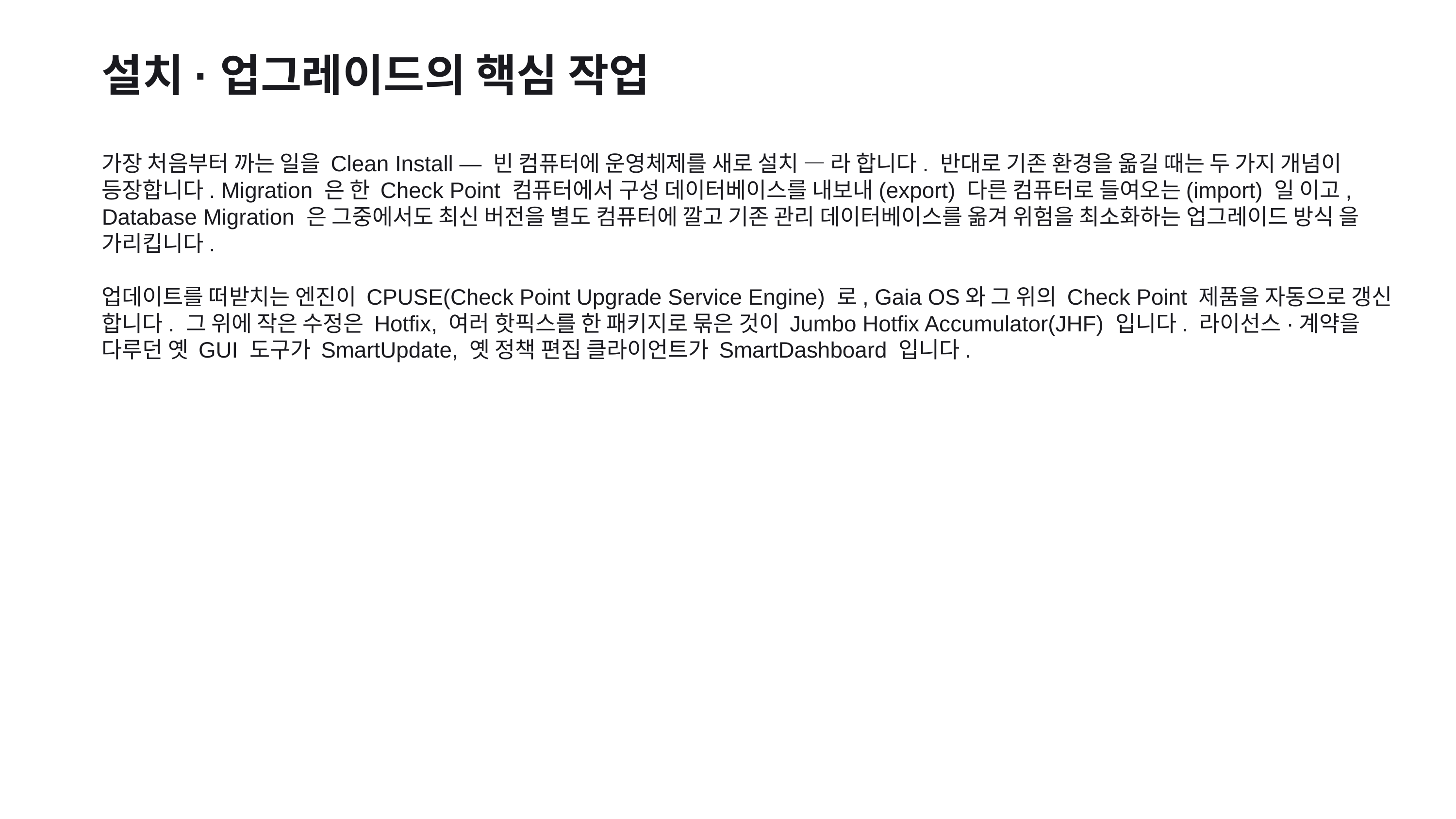

설치·업그레이드의 핵심 작업
가장 처음부터 까는 일을 Clean Install — 빈 컴퓨터에 운영체제를 새로 설치 — 라 합니다. 반대로 기존 환경을 옮길 때는 두 가지 개념이 등장합니다. Migration 은 한 Check Point 컴퓨터에서 구성 데이터베이스를 내보내(export) 다른 컴퓨터로 들여오는(import) 일 이고, Database Migration 은 그중에서도 최신 버전을 별도 컴퓨터에 깔고 기존 관리 데이터베이스를 옮겨 위험을 최소화하는 업그레이드 방식 을 가리킵니다.

업데이트를 떠받치는 엔진이 CPUSE(Check Point Upgrade Service Engine) 로, Gaia OS와 그 위의 Check Point 제품을 자동으로 갱신 합니다. 그 위에 작은 수정은 Hotfix, 여러 핫픽스를 한 패키지로 묶은 것이 Jumbo Hotfix Accumulator(JHF) 입니다. 라이선스·계약을 다루던 옛 GUI 도구가 SmartUpdate, 옛 정책 편집 클라이언트가 SmartDashboard 입니다.